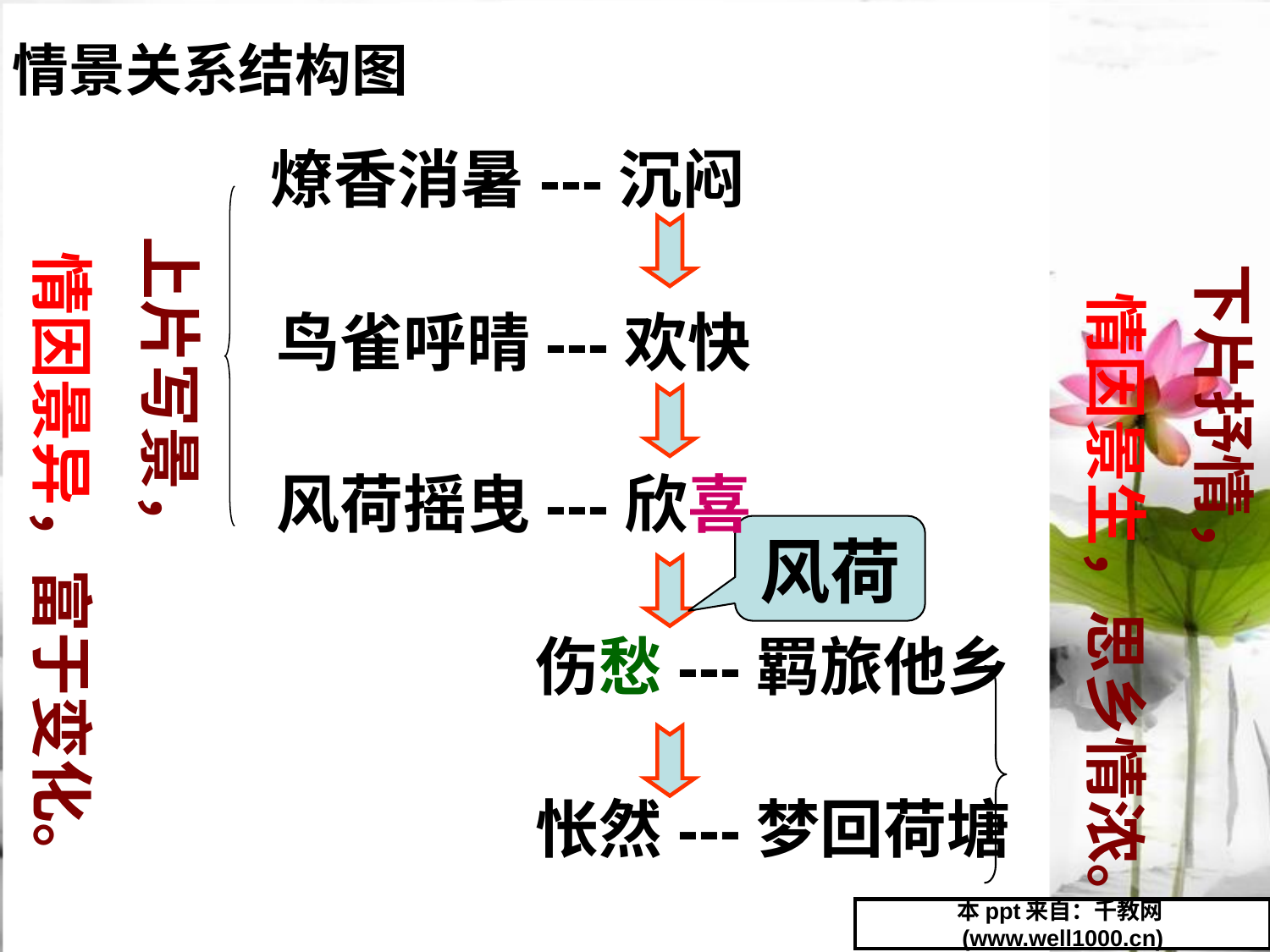

# 情景关系结构图

               燎香消暑---沉闷

          鸟雀呼晴---欢快

          风荷摇曳---欣喜

                            伤愁---羁旅他乡

                            怅然---梦回荷塘
   上片写景，
    情因景异，富于变化。

   下片抒情，
     情因景生，思乡情浓。

风荷

本ppt来自：千教网(www.well1000.cn)